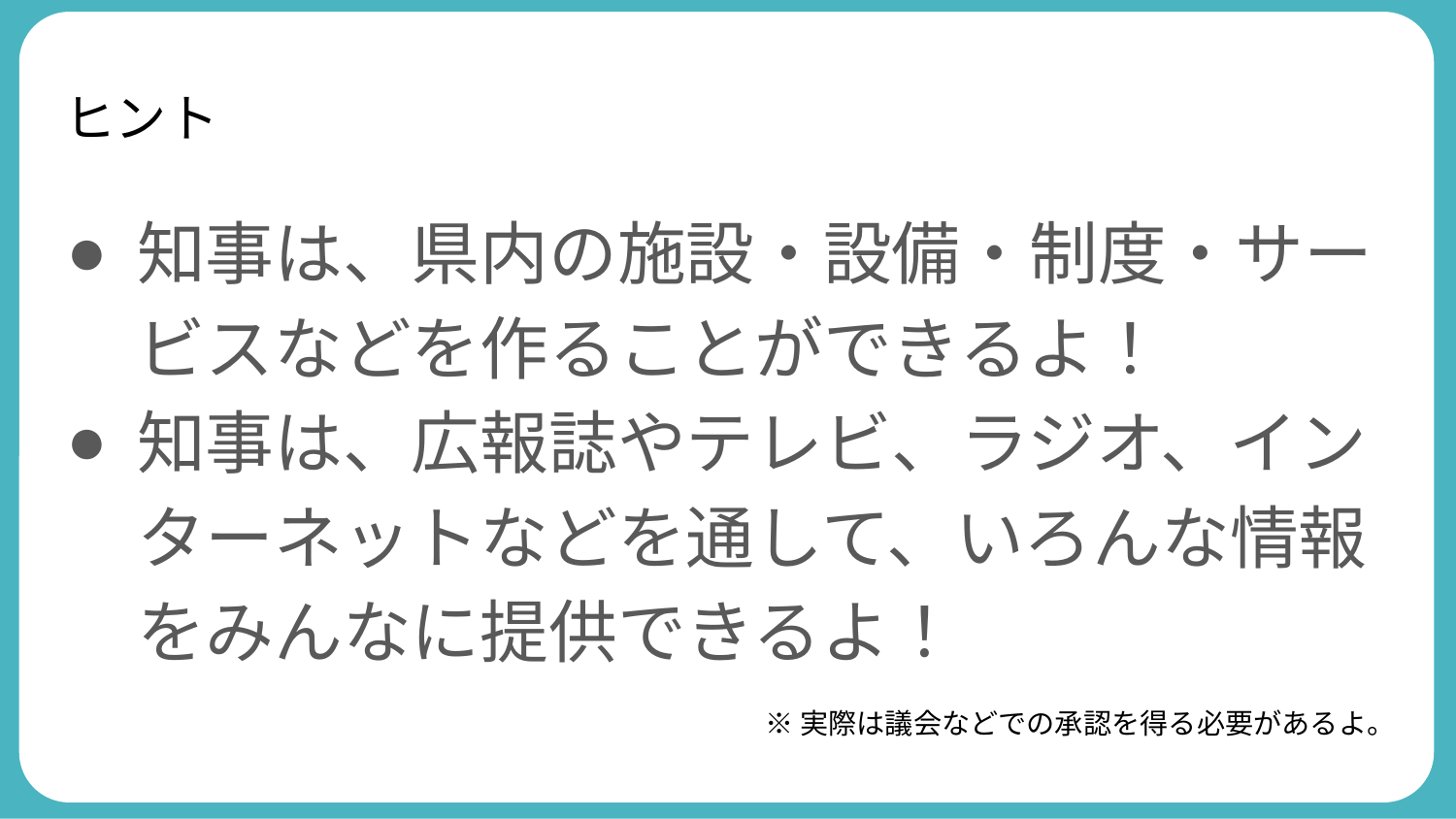

# ヒント
知事は、県内の施設・設備・制度・サービスなどを作ることができるよ！
知事は、広報誌やテレビ、ラジオ、インターネットなどを通して、いろんな情報をみんなに提供できるよ！
※実際は議会などでの承認を得る必要があるよ。